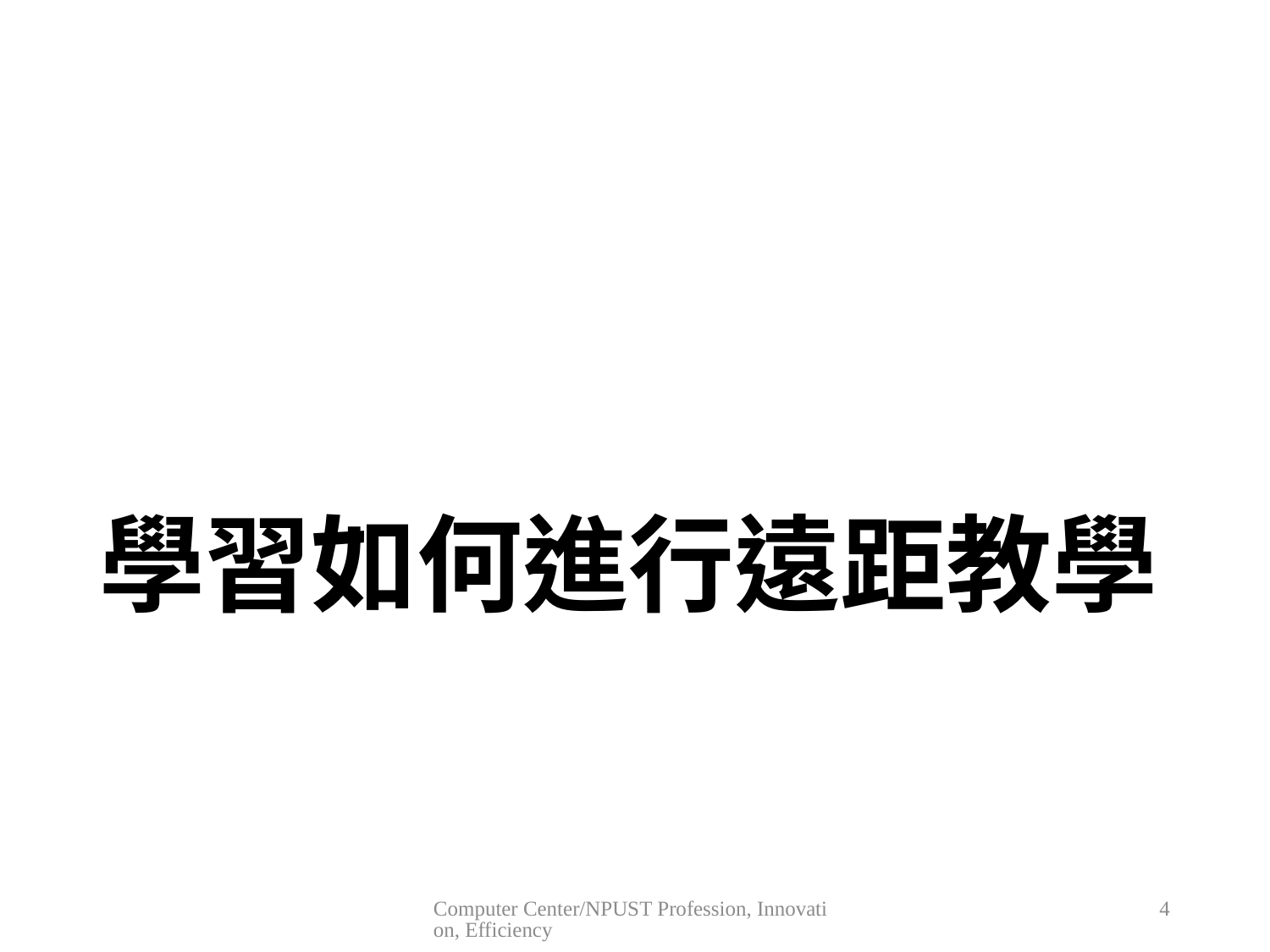

# 學習如何進行遠距教學

Computer Center/NPUST Profession, Innovation, Efficiency
4